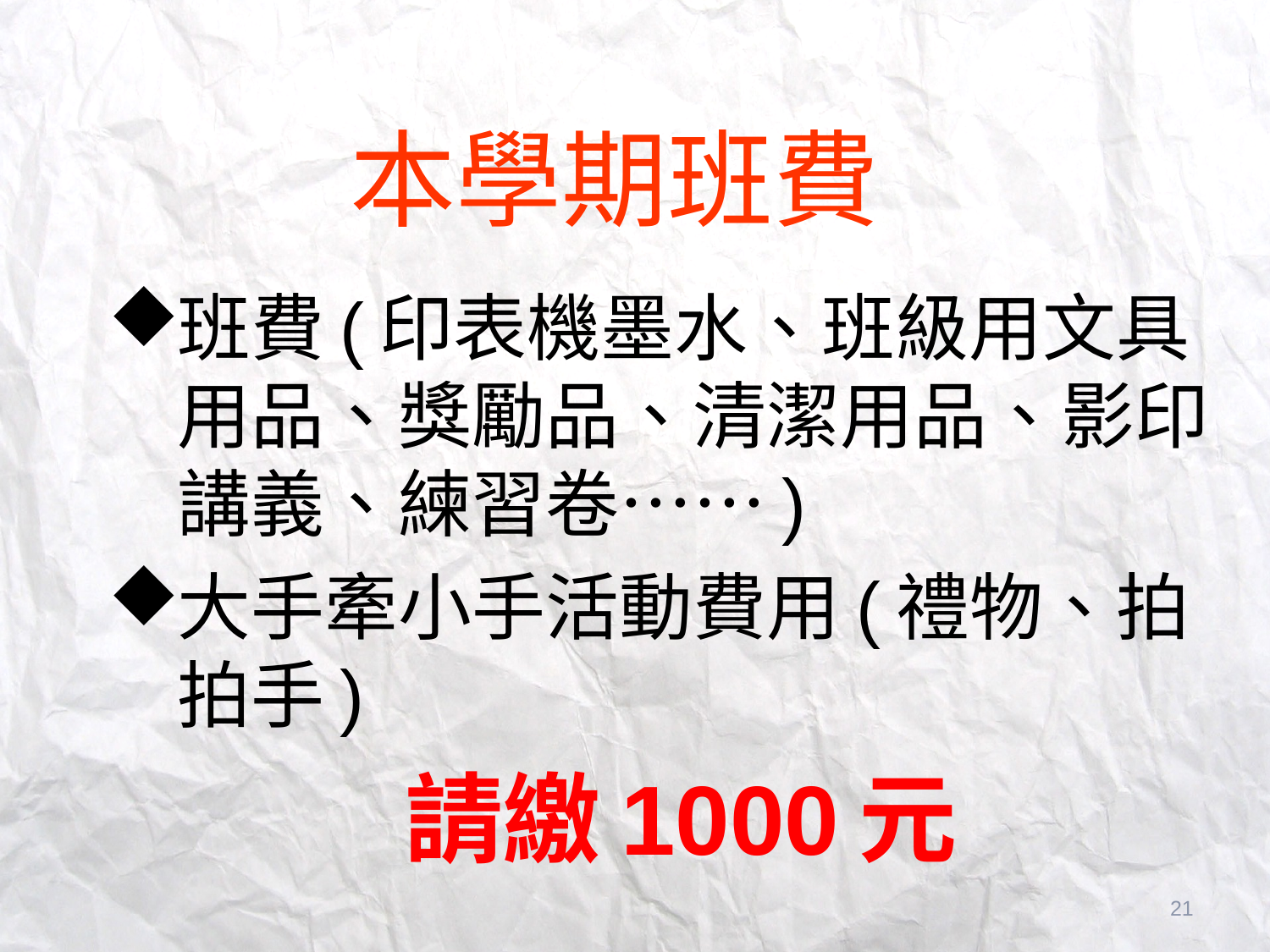

# 本學期班費
班費(印表機墨水、班級用文具用品、獎勵品、清潔用品、影印講義、練習卷……)
大手牽小手活動費用(禮物、拍拍手)
 請繳1000元
21